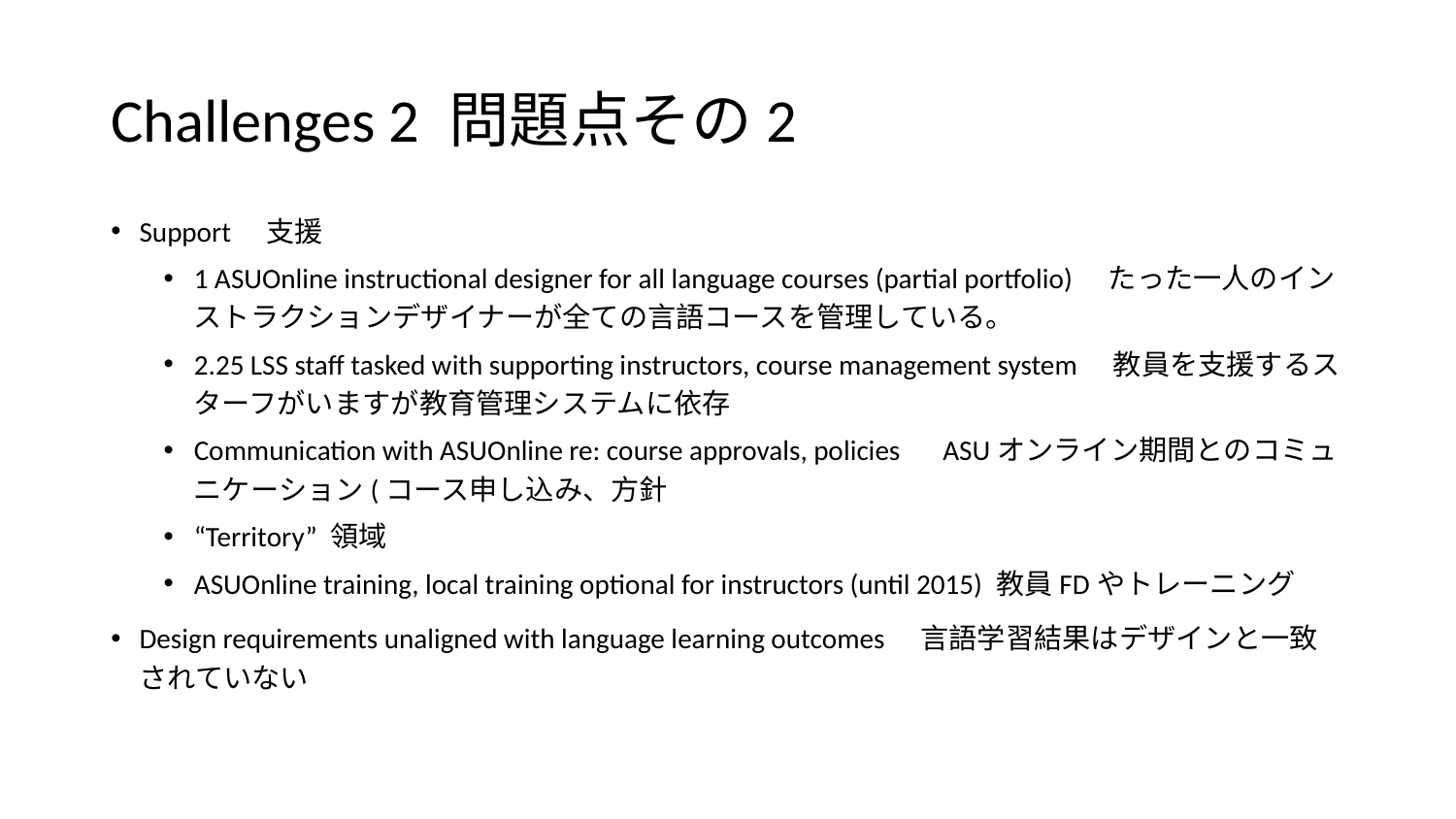

# Challenges 2 問題点その2
Support　支援
1 ASUOnline instructional designer for all language courses (partial portfolio)　たった一人のインストラクションデザイナーが全ての言語コースを管理している。
2.25 LSS staff tasked with supporting instructors, course management system　教員を支援するスターフがいますが教育管理システムに依存
Communication with ASUOnline re: course approvals, policies　ASUオンライン期間とのコミュニケーション(コース申し込み、方針
“Territory” 領域
ASUOnline training, local training optional for instructors (until 2015) 教員FDやトレーニング
Design requirements unaligned with language learning outcomes　言語学習結果はデザインと一致されていない